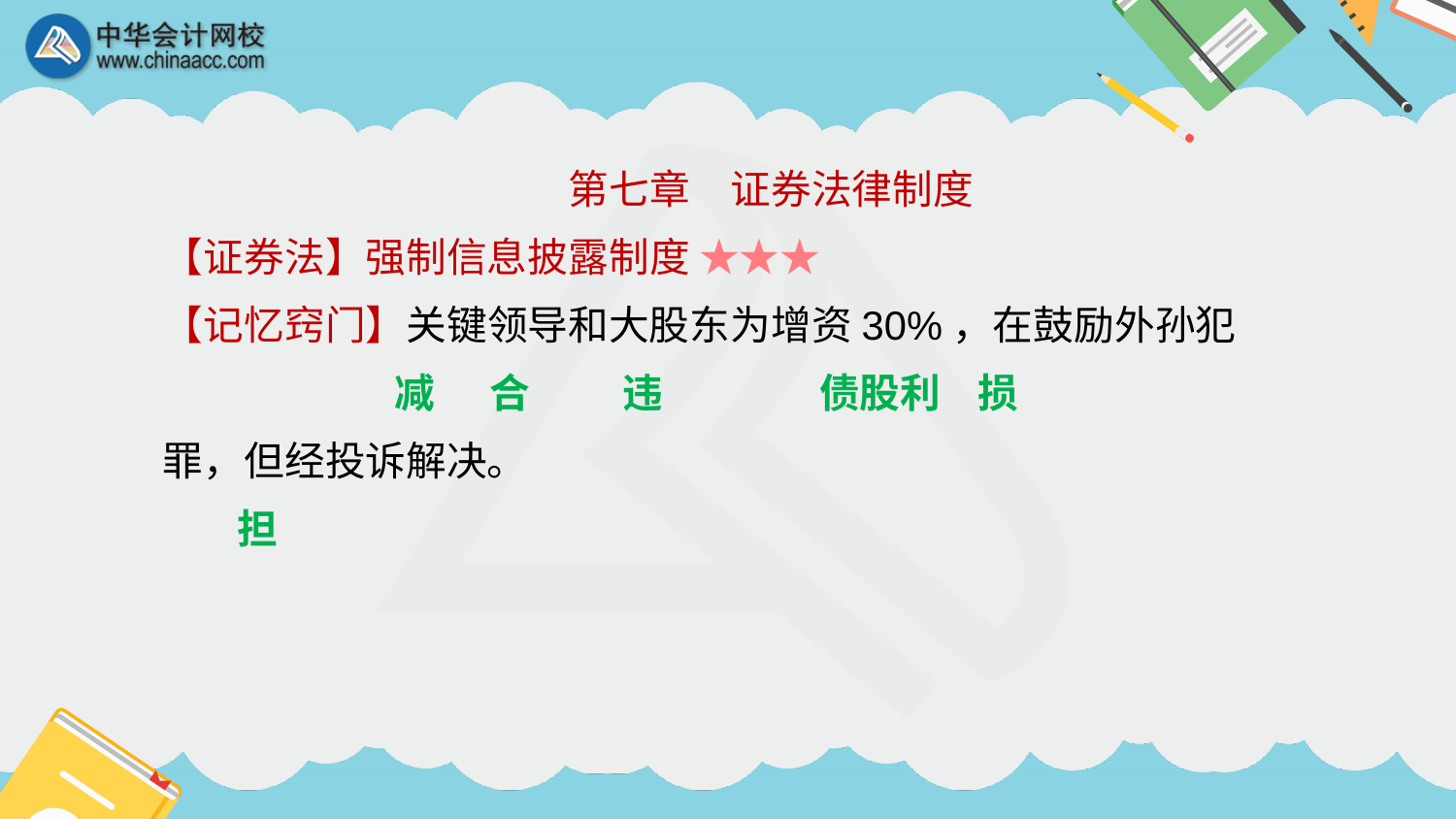

第七章　证券法律制度
【证券法】强制信息披露制度 ★★★
【记忆窍门】关键领导和大股东为增资30%，在鼓励外孙犯
                        减      合          违                 债股利    损
罪，但经投诉解决。
       担